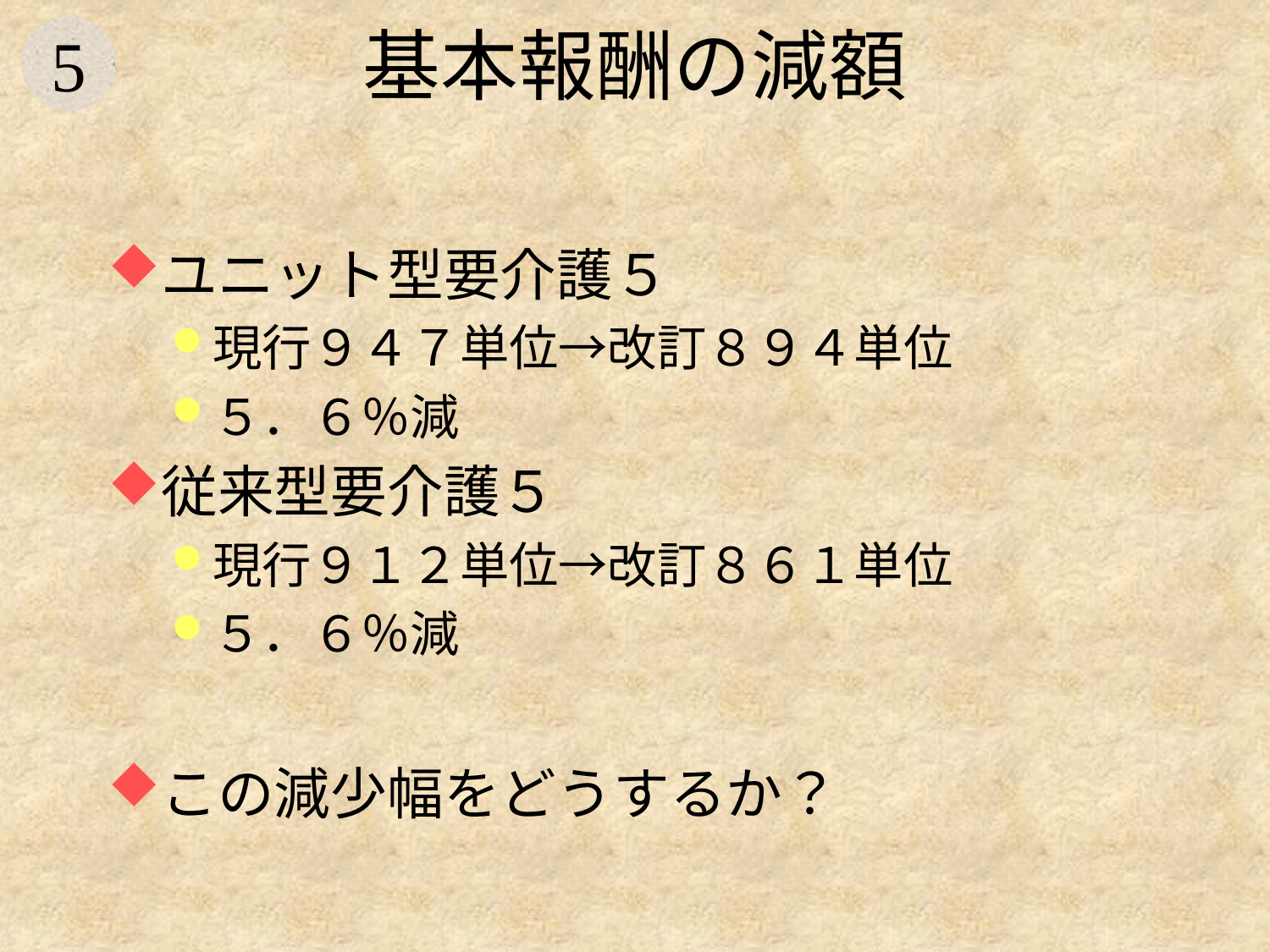

# 基本報酬の減額
ユニット型要介護５
現行９４７単位→改訂８９４単位
５．６％減
従来型要介護５
現行９１２単位→改訂８６１単位
５．６％減

この減少幅をどうするか？